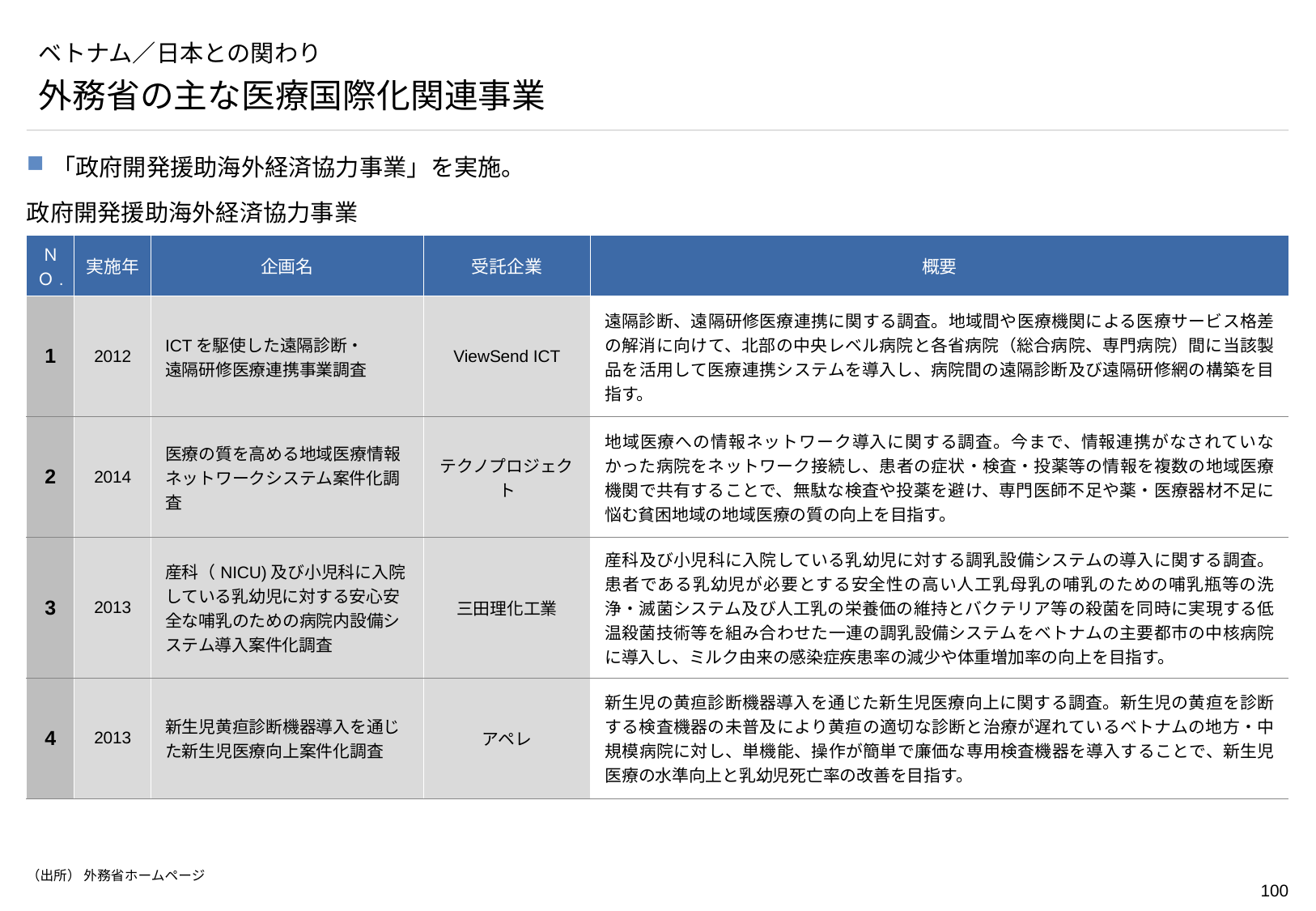

# ベトナム／日本との関わり
外務省の主な医療国際化関連事業
「政府開発援助海外経済協力事業」を実施。
政府開発援助海外経済協力事業
| ＮＯ. | 実施年 | 企画名 | 受託企業 | 概要 |
| --- | --- | --- | --- | --- |
| 1 | 2012 | ICTを駆使した遠隔診断・ 遠隔研修医療連携事業調査 | ViewSend ICT | 遠隔診断、遠隔研修医療連携に関する調査。地域間や医療機関による医療サービス格差の解消に向けて、北部の中央レベル病院と各省病院（総合病院、専門病院）間に当該製品を活用して医療連携システムを導入し、病院間の遠隔診断及び遠隔研修網の構築を目指す。 |
| 2 | 2014 | 医療の質を高める地域医療情報ネットワークシステム案件化調査 | テクノプロジェクト | 地域医療への情報ネットワーク導入に関する調査。今まで、情報連携がなされていなかった病院をネットワーク接続し、患者の症状・検査・投薬等の情報を複数の地域医療機関で共有することで、無駄な検査や投薬を避け、専門医師不足や薬・医療器材不足に悩む貧困地域の地域医療の質の向上を目指す。 |
| 3 | 2013 | 産科（NICU)及び小児科に入院している乳幼児に対する安心安全な哺乳のための病院内設備システム導入案件化調査 | 三田理化工業 | 産科及び小児科に入院している乳幼児に対する調乳設備システムの導入に関する調査。患者である乳幼児が必要とする安全性の高い人工乳母乳の哺乳のための哺乳瓶等の洗浄・滅菌システム及び人工乳の栄養価の維持とバクテリア等の殺菌を同時に実現する低温殺菌技術等を組み合わせた一連の調乳設備システムをベトナムの主要都市の中核病院に導入し、ミルク由来の感染症疾患率の減少や体重増加率の向上を目指す。 |
| 4 | 2013 | 新生児黄疸診断機器導入を通じた新生児医療向上案件化調査 | アペレ | 新生児の黄疸診断機器導入を通じた新生児医療向上に関する調査。新生児の黄疸を診断する検査機器の未普及により黄疸の適切な診断と治療が遅れているベトナムの地方・中規模病院に対し、単機能、操作が簡単で廉価な専用検査機器を導入することで、新生児医療の水準向上と乳幼児死亡率の改善を目指す。 |
（出所） 外務省ホームページ